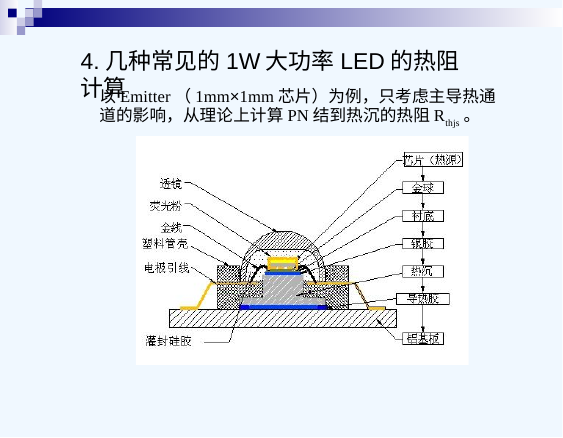

4.几种常见的1W大功率LED的热阻计算
以Emitter（1mm×1mm芯片）为例，只考虑主导热通道的影响，从理论上计算PN结到热沉的热阻Rthjs。

16